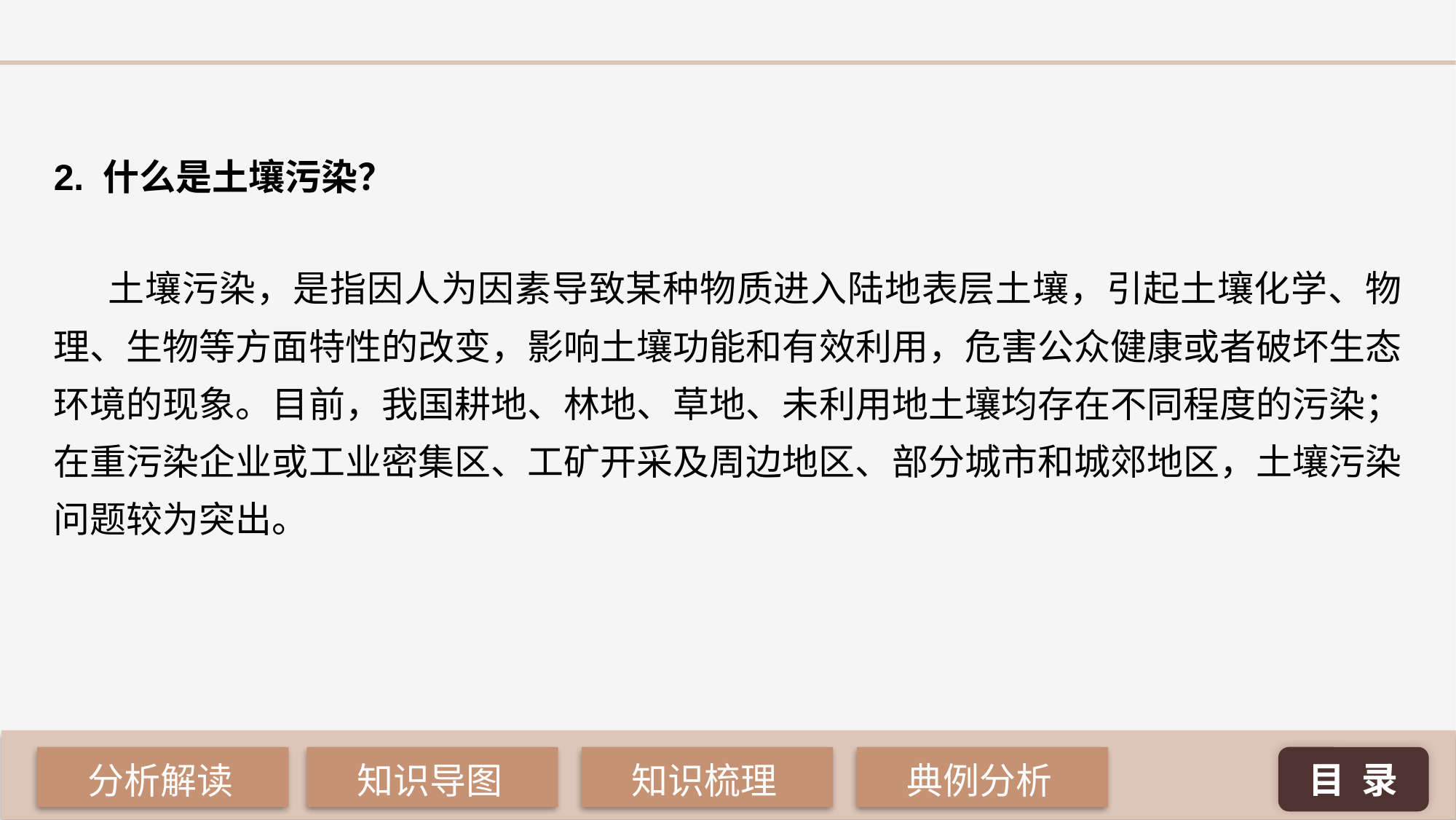

2. 什么是土壤污染？
土壤污染，是指因人为因素导致某种物质进入陆地表层土壤，引起土壤化学、物理、生物等方面特性的改变，影响土壤功能和有效利用，危害公众健康或者破坏生态环境的现象。目前，我国耕地、林地、草地、未利用地土壤均存在不同程度的污染；在重污染企业或工业密集区、工矿开采及周边地区、部分城市和城郊地区，土壤污染问题较为突出。